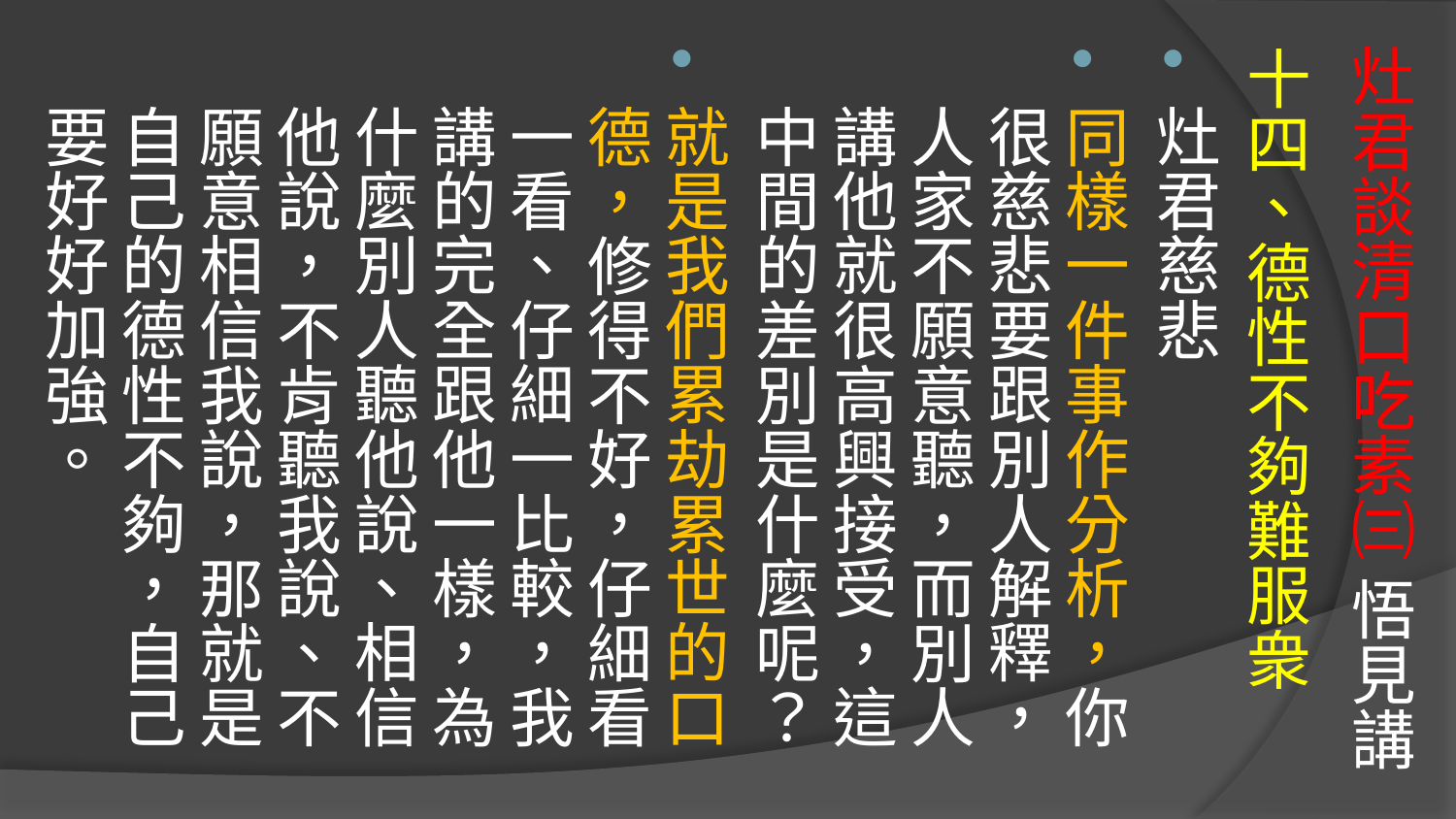

# 灶君談清口吃素㈢ 悟見講
十四、德性不夠難服衆
灶君慈悲
同樣一件事作分析，你很慈悲要跟別人解釋，人家不願意聽，而別人講他就很高興接受，這中間的差別是什麼呢？
就是我們累劫累世的口德，修得不好，仔細看一看、仔細一比較，我講的完全跟他一樣，為什麼別人聽他說、相信他說，不肯聽我說、不願意相信我說，那就是自己的德性不夠，自己要好好加強。